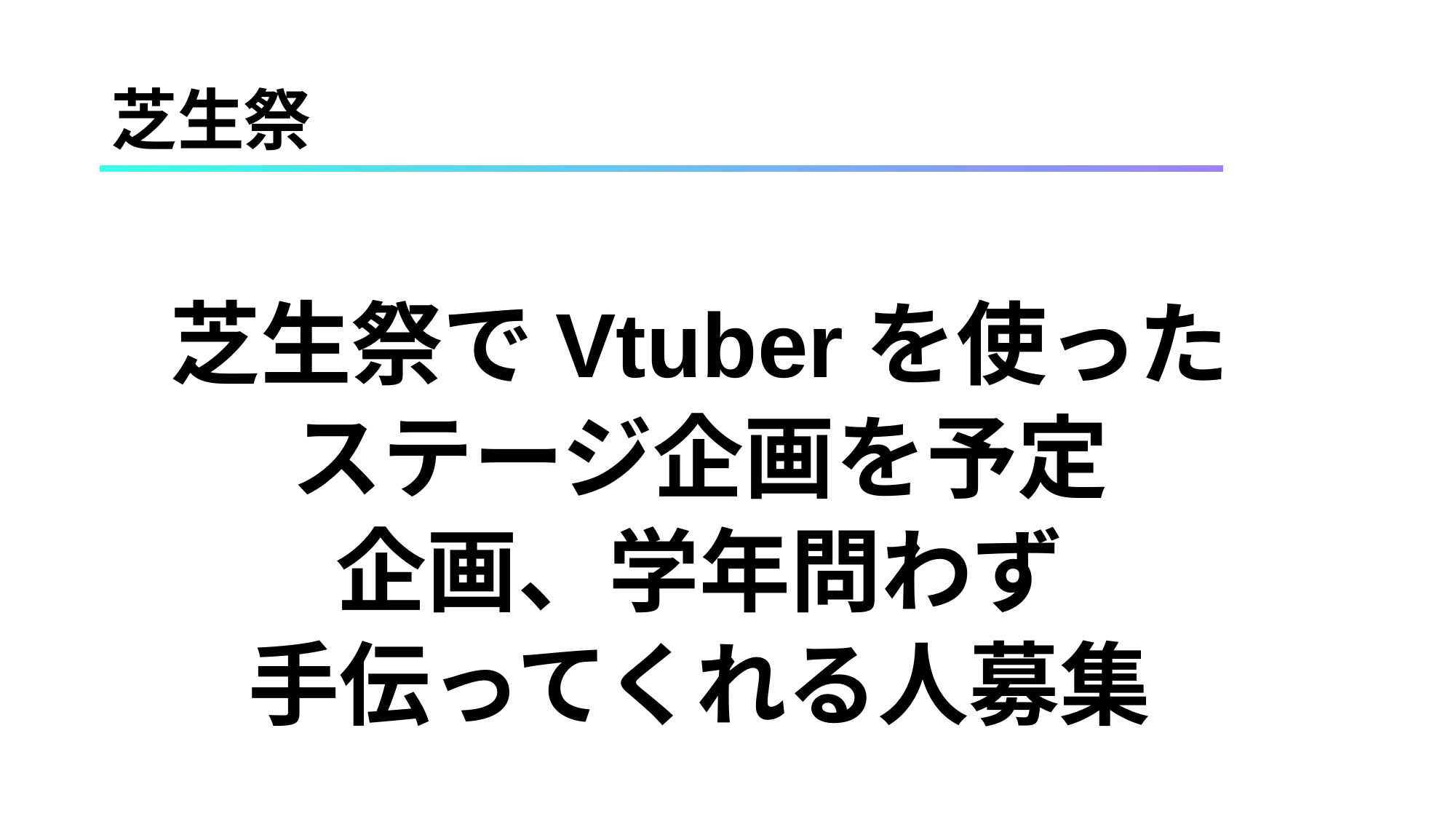

# 芝生祭

芝生祭でVtuberを使った
ステージ企画を予定
企画、学年問わず
手伝ってくれる人募集